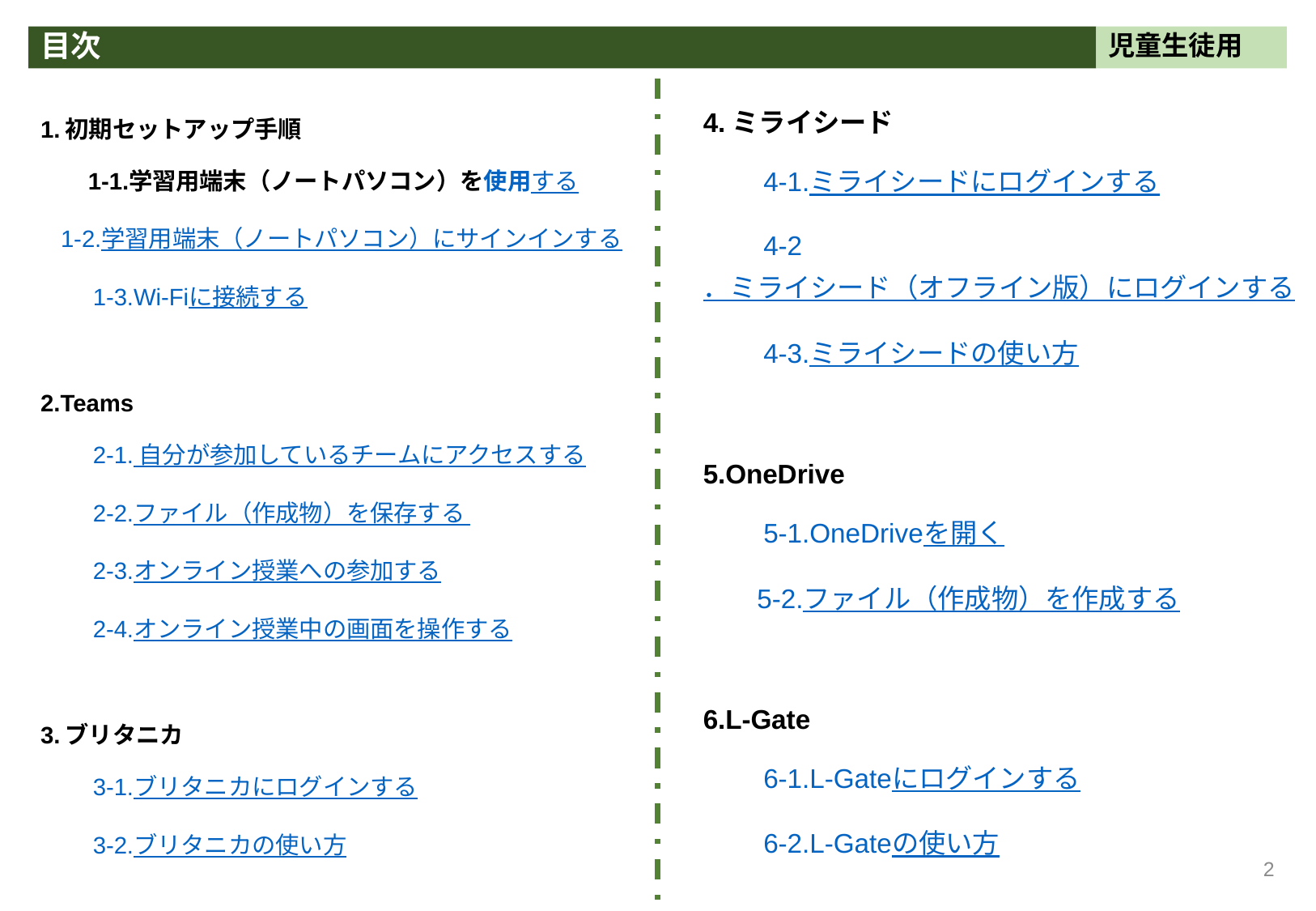

# 目次
児童生徒用
4.ミライシード
　　4-1.ミライシードにログインする
　　4-2．ミライシード（オフライン版）にログインする
　　4-3.ミライシードの使い方

5.OneDrive
　　5-1.OneDriveを開く
　　5-2.ファイル（作成物）を作成する

6.L-Gate
　　6-1.L-Gateにログインする
　　6-2.L-Gateの使い方

1.初期セットアップ手順
　　1-1.学習用端末（ノートパソコン）を使用する
   1-2.学習用端末（ノートパソコン）にサインインする
　　1-3.Wi-Fiに接続する

2.Teams
　　2-1. 自分が参加しているチームにアクセスする
　　2-2.ファイル（作成物）を保存する
　　2-3.オンライン授業への参加する
　　2-4.オンライン授業中の画面を操作する

3.ブリタニカ
　　3-1.ブリタニカにログインする
　　3-2.ブリタニカの使い方

2